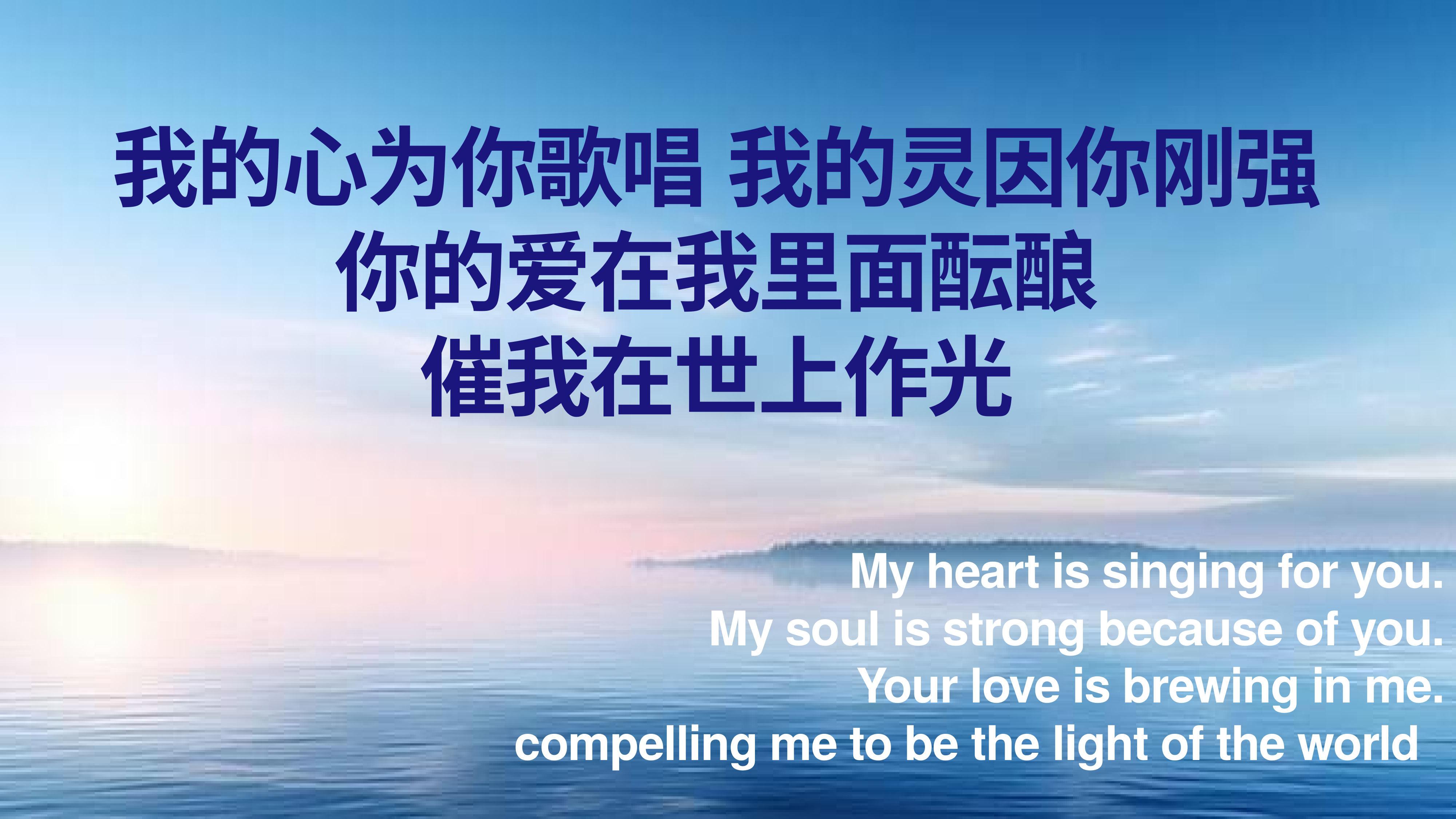

我的心为你歌唱 我的灵因你刚强
你的爱在我里面酝酿
催我在世上作光
My heart is singing for you.
My soul is strong because of you.
Your love is brewing in me.
compelling me to be the light of the world
6